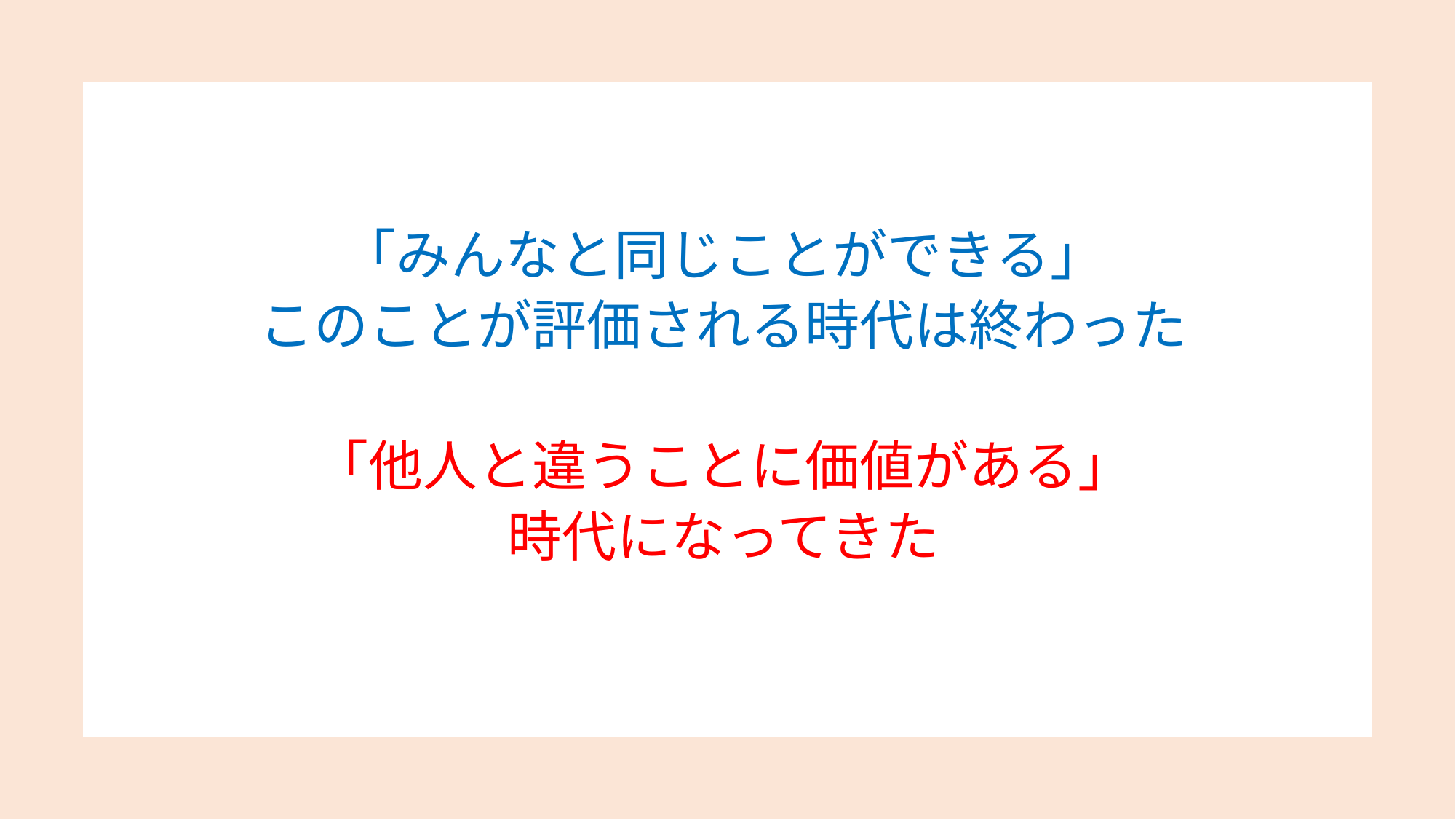

「みんなと同じことができる」
このことが評価される時代は終わった

「他人と違うことに価値がある」
時代になってきた